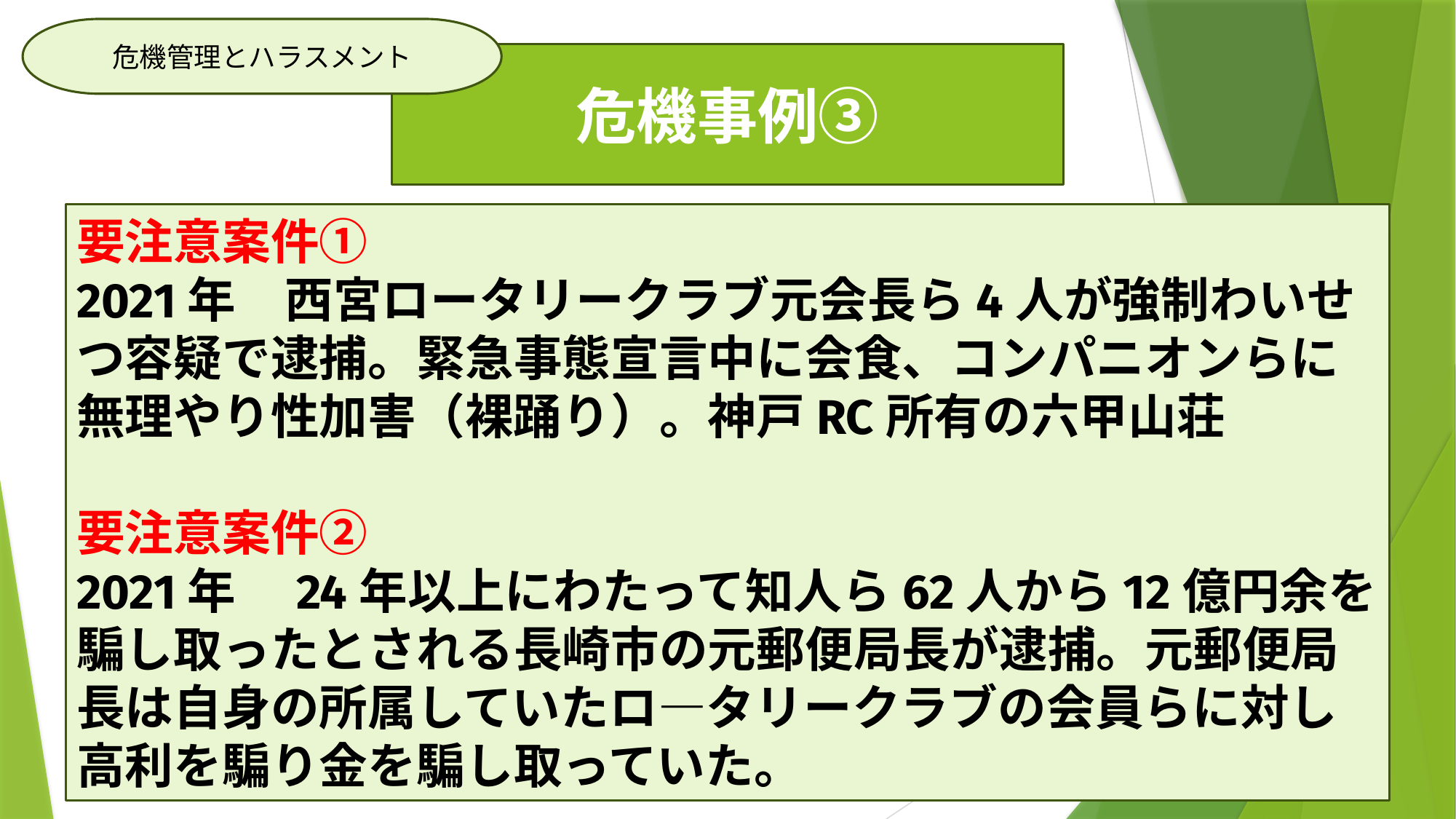

危機管理とハラスメント
# 危機事例③

要注意案件①
2021年　西宮ロータリークラブ元会長ら4人が強制わいせつ容疑で逮捕。緊急事態宣言中に会食、コンパニオンらに無理やり性加害（裸踊り）。神戸RC所有の六甲山荘

要注意案件②
2021年　24年以上にわたって知人ら62人から12億円余を騙し取ったとされる長崎市の元郵便局長が逮捕。元郵便局長は自身の所属していたロ―タリークラブの会員らに対し高利を騙り金を騙し取っていた。